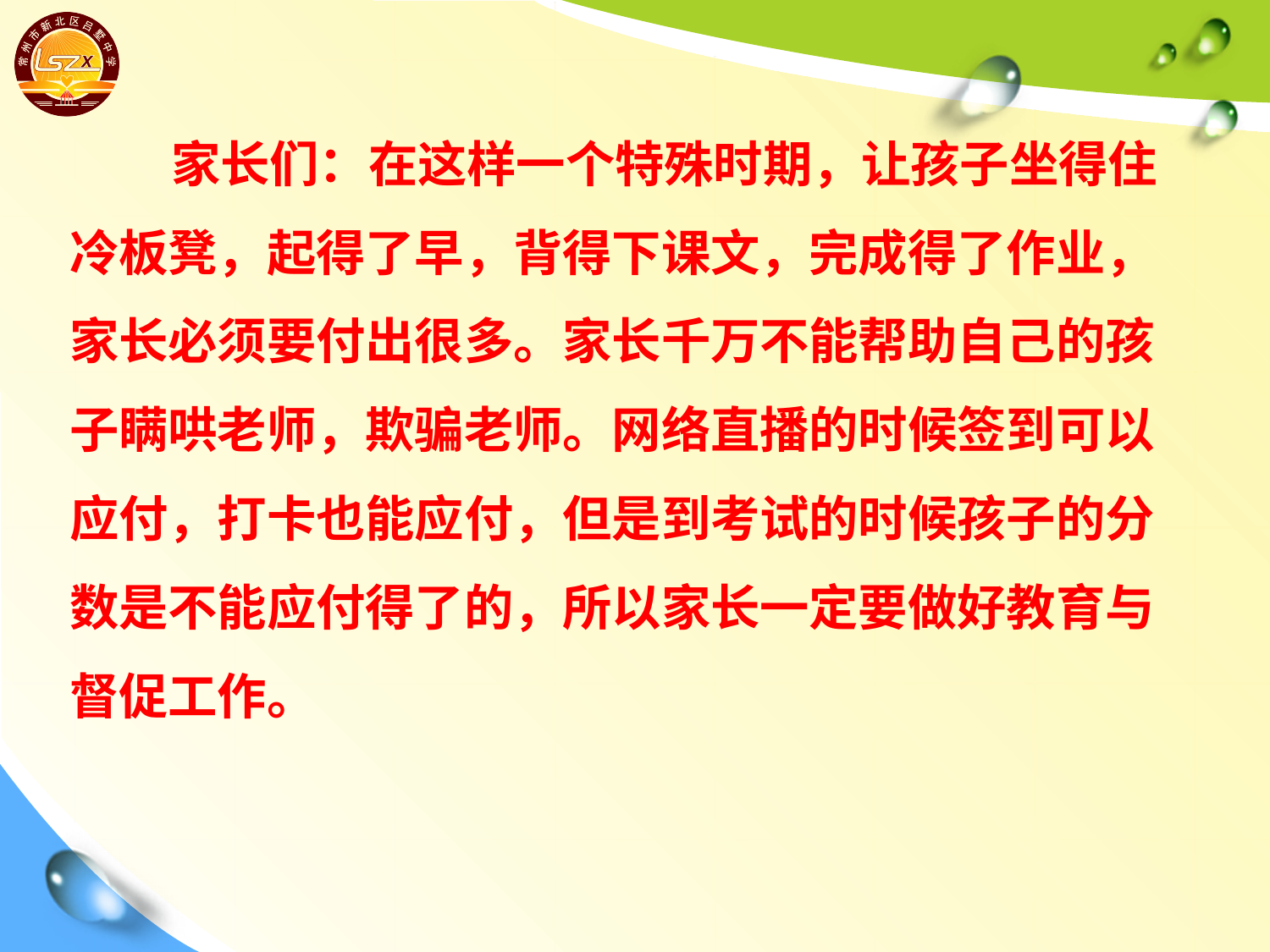

家长们：在这样一个特殊时期，让孩子坐得住冷板凳，起得了早，背得下课文，完成得了作业，家长必须要付出很多。家长千万不能帮助自己的孩子瞒哄老师，欺骗老师。网络直播的时候签到可以应付，打卡也能应付，但是到考试的时候孩子的分数是不能应付得了的，所以家长一定要做好教育与督促工作。